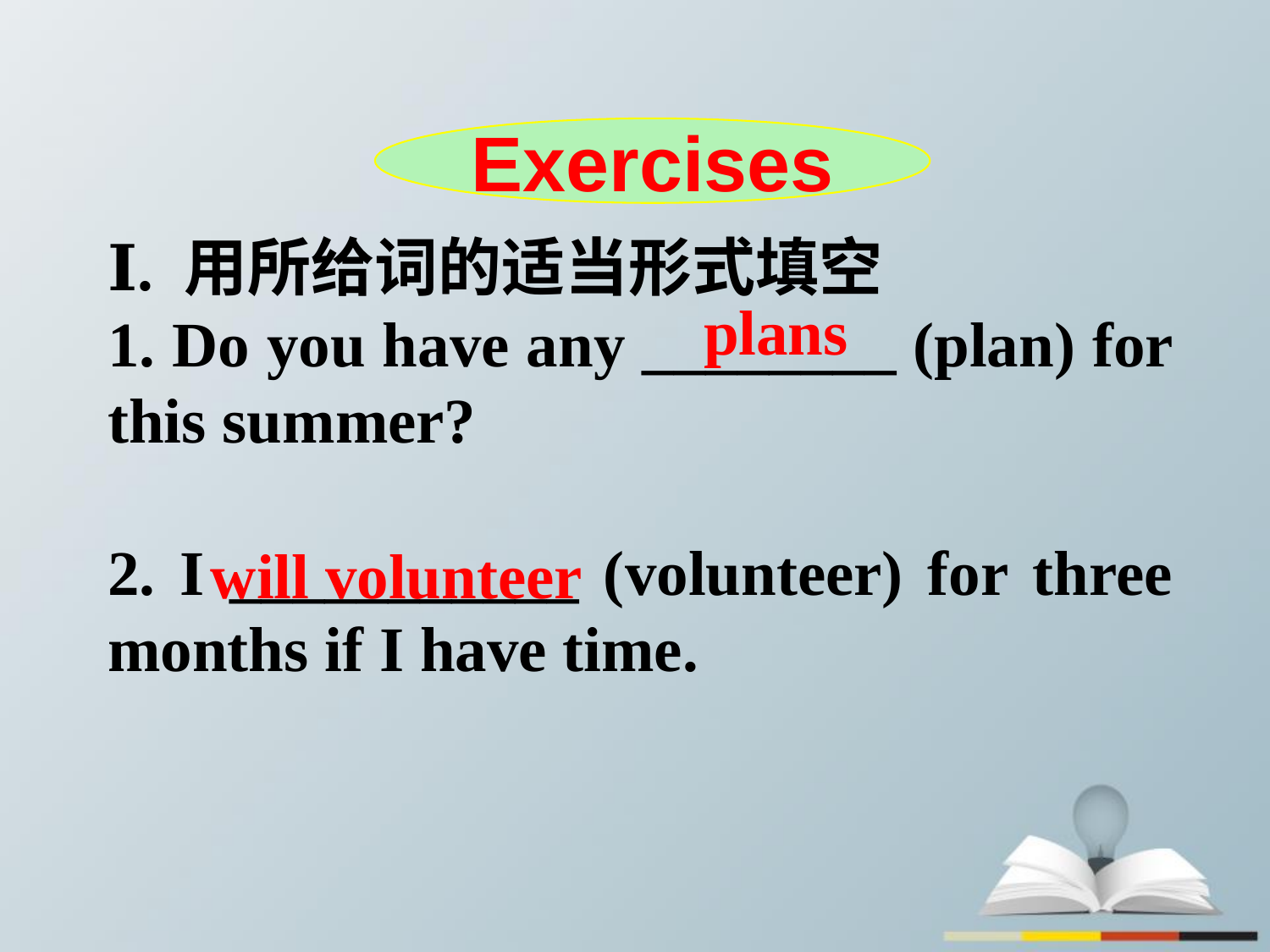

Exercises
Ⅰ. 用所给词的适当形式填空
1. Do you have any ________ (plan) for this summer?

2. I ___________ (volunteer) for three months if I have time.

plans
will volunteer